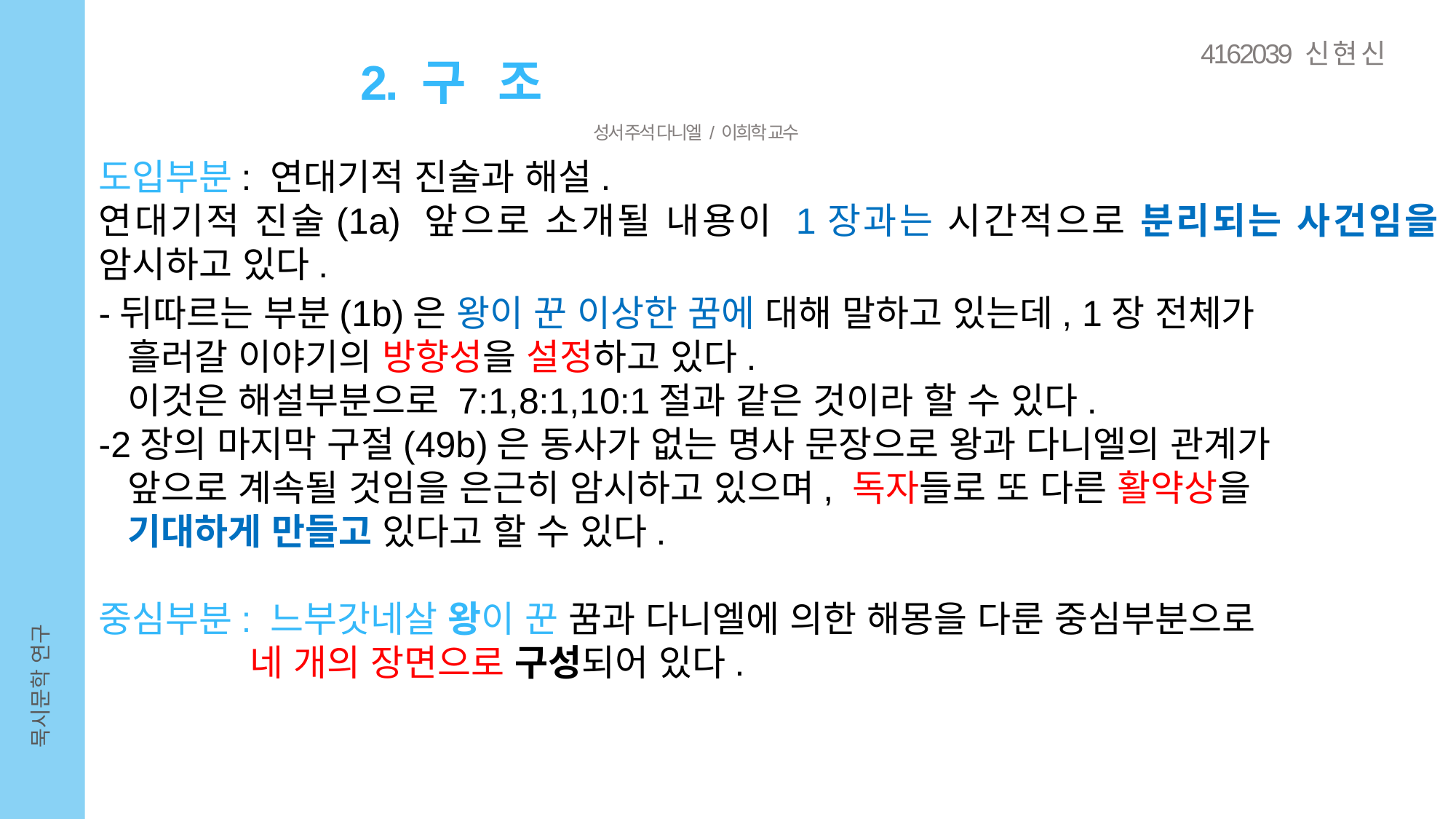

4162039 신 현 신
2. 구   조
성서 주석 다니엘 / 이희학 교수
도입부분: 연대기적 진술과 해설.
연대기적 진술(1a) 앞으로 소개될 내용이 1장과는 시간적으로 분리되는 사건임을 암시하고 있다.

-뒤따르는 부분(1b)은 왕이 꾼 이상한 꿈에 대해 말하고 있는데, 1장 전체가
  흘러갈 이야기의 방향성을 설정하고 있다.
  이것은 해설부분으로 7:1,8:1,10:1절과 같은 것이라 할 수 있다.
-2장의 마지막 구절(49b)은 동사가 없는 명사 문장으로 왕과 다니엘의 관계가
  앞으로 계속될 것임을 은근히 암시하고 있으며, 독자들로 또 다른 활약상을
  기대하게 만들고 있다고 할 수 있다.

중심부분: 느부갓네살 왕이 꾼 꿈과 다니엘에 의한 해몽을 다룬 중심부분으로
              네 개의 장면으로 구성되어 있다.
묵시문학 연구